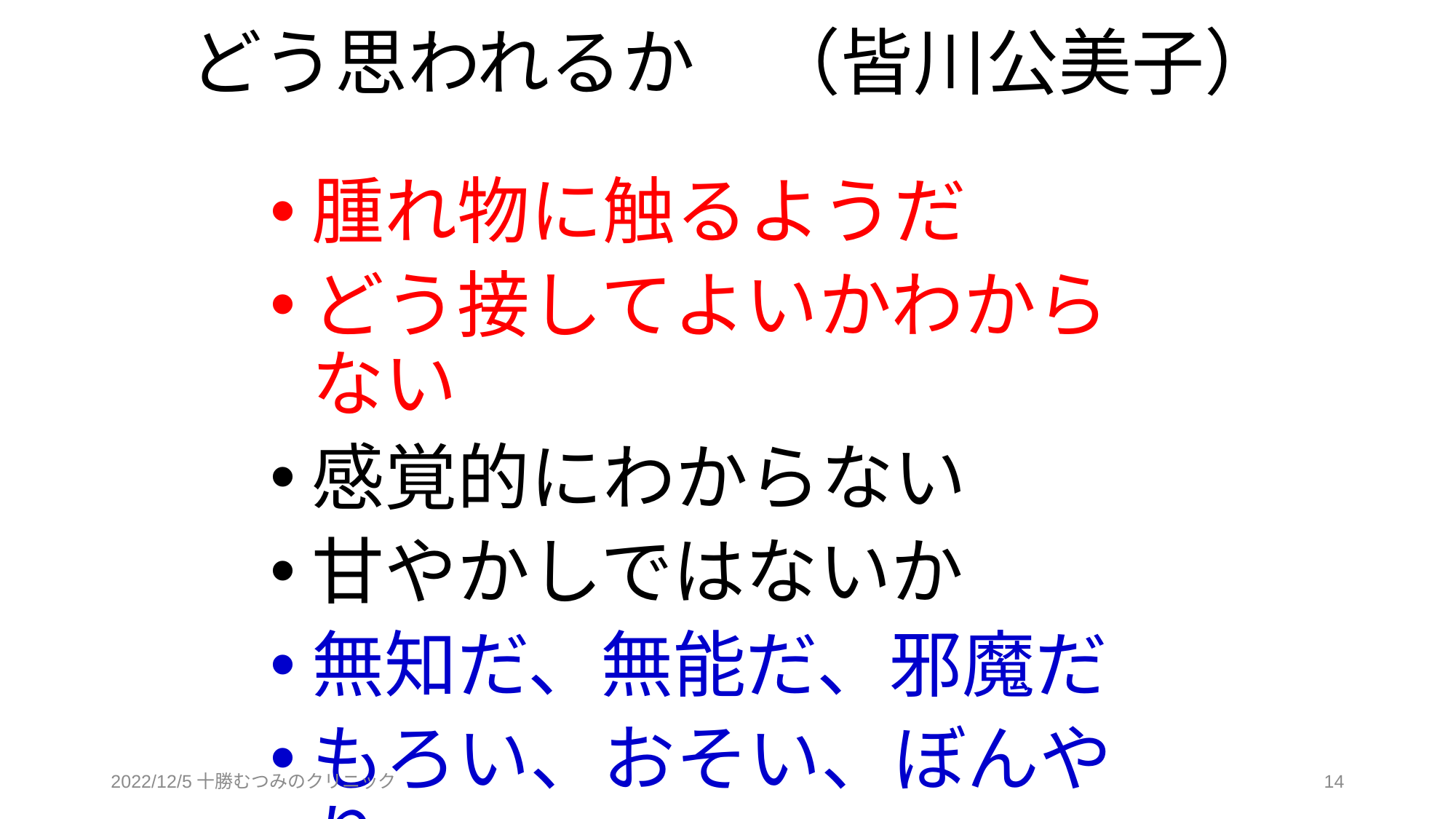

# どう思われるか　（皆川公美子）
腫れ物に触るようだ
どう接してよいかわからない
感覚的にわからない
甘やかしではないか
無知だ、無能だ、邪魔だ
もろい、おそい、ぼんやり
2022/12/5十勝むつみのクリニック
14